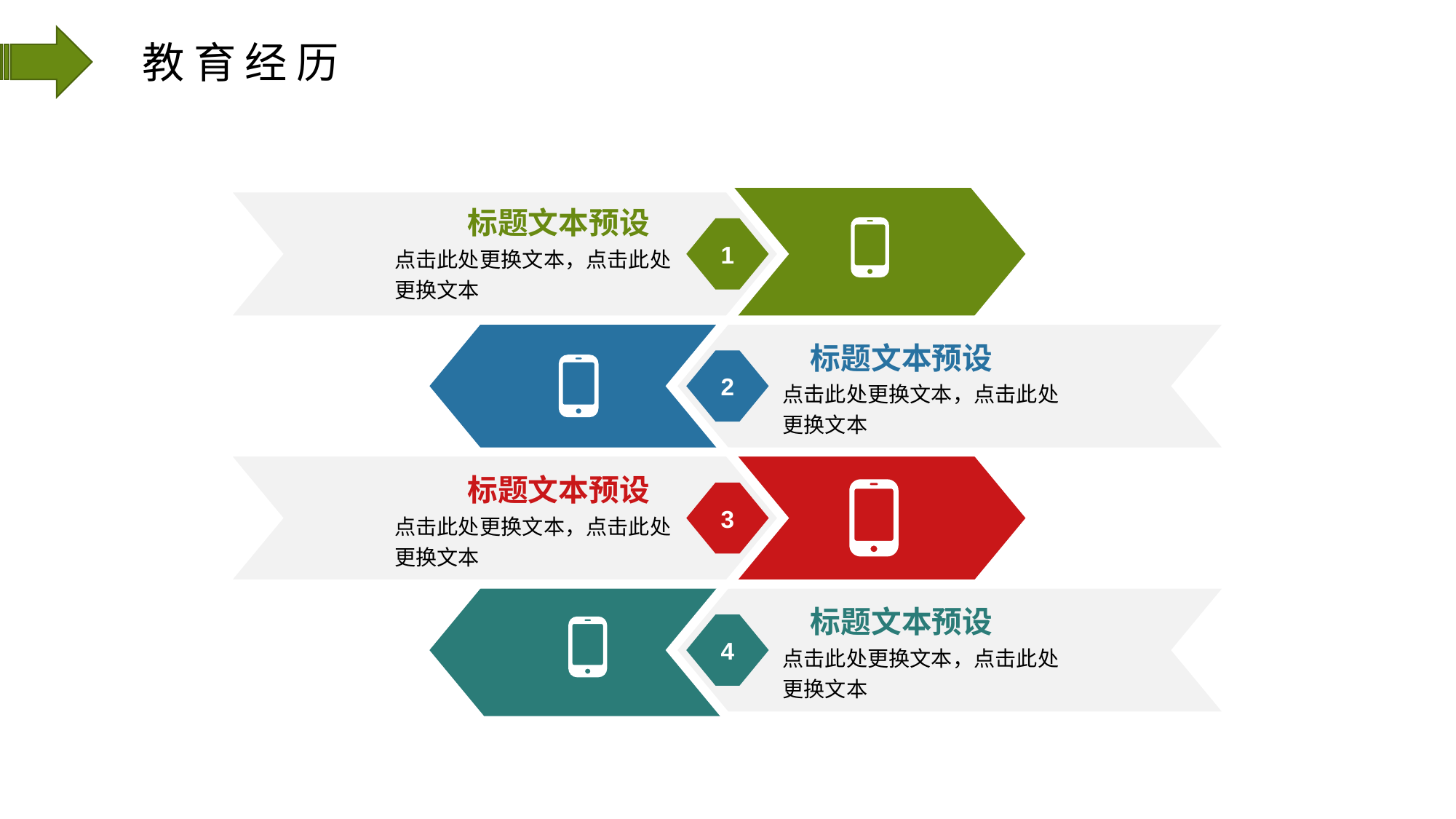

教育经历

标题文本预设
点击此处更换文本，点击此处更换文本

1

标题文本预设
点击此处更换文本，点击此处更换文本
2

标题文本预设
点击此处更换文本，点击此处更换文本

3

标题文本预设
点击此处更换文本，点击此处更换文本
4